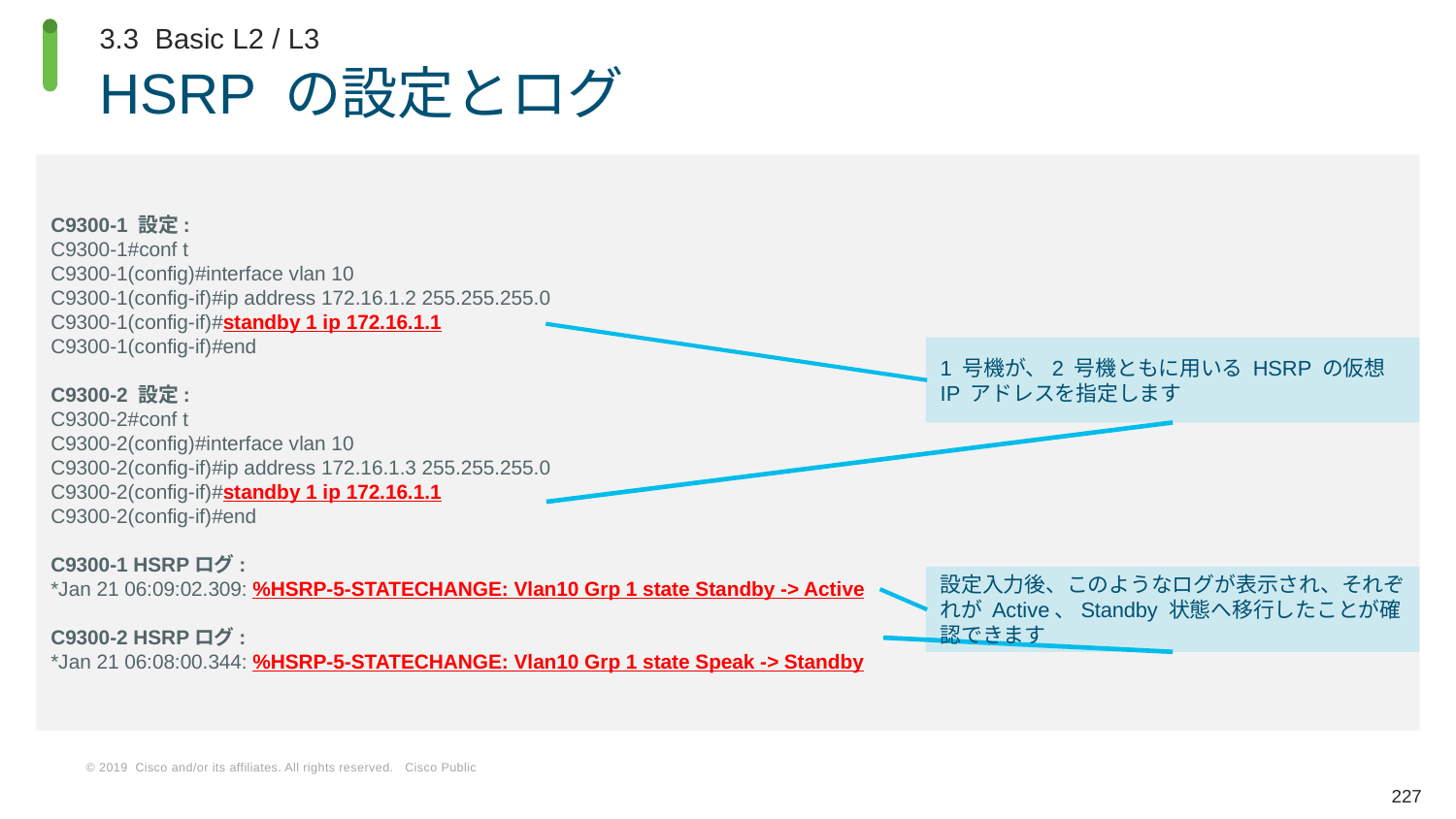

3.3  Basic L2 / L3
# HSRP の設定とログ
C9300-1 設定:
C9300-1#conf t
C9300-1(config)#interface vlan 10
C9300-1(config-if)#ip address 172.16.1.2 255.255.255.0
C9300-1(config-if)#standby 1 ip 172.16.1.1
C9300-1(config-if)#end

C9300-2 設定:
C9300-2#conf t
C9300-2(config)#interface vlan 10
C9300-2(config-if)#ip address 172.16.1.3 255.255.255.0
C9300-2(config-if)#standby 1 ip 172.16.1.1
C9300-2(config-if)#end

C9300-1 HSRPログ:
*Jan 21 06:09:02.309: %HSRP-5-STATECHANGE: Vlan10 Grp 1 state Standby -> Active

C9300-2 HSRPログ:
*Jan 21 06:08:00.344: %HSRP-5-STATECHANGE: Vlan10 Grp 1 state Speak -> Standby
1 号機が、2 号機ともに用いる HSRP の仮想 IP アドレスを指定します
設定入力後、このようなログが表示され、それぞれが Active、Standby 状態へ移行したことが確認できます
227